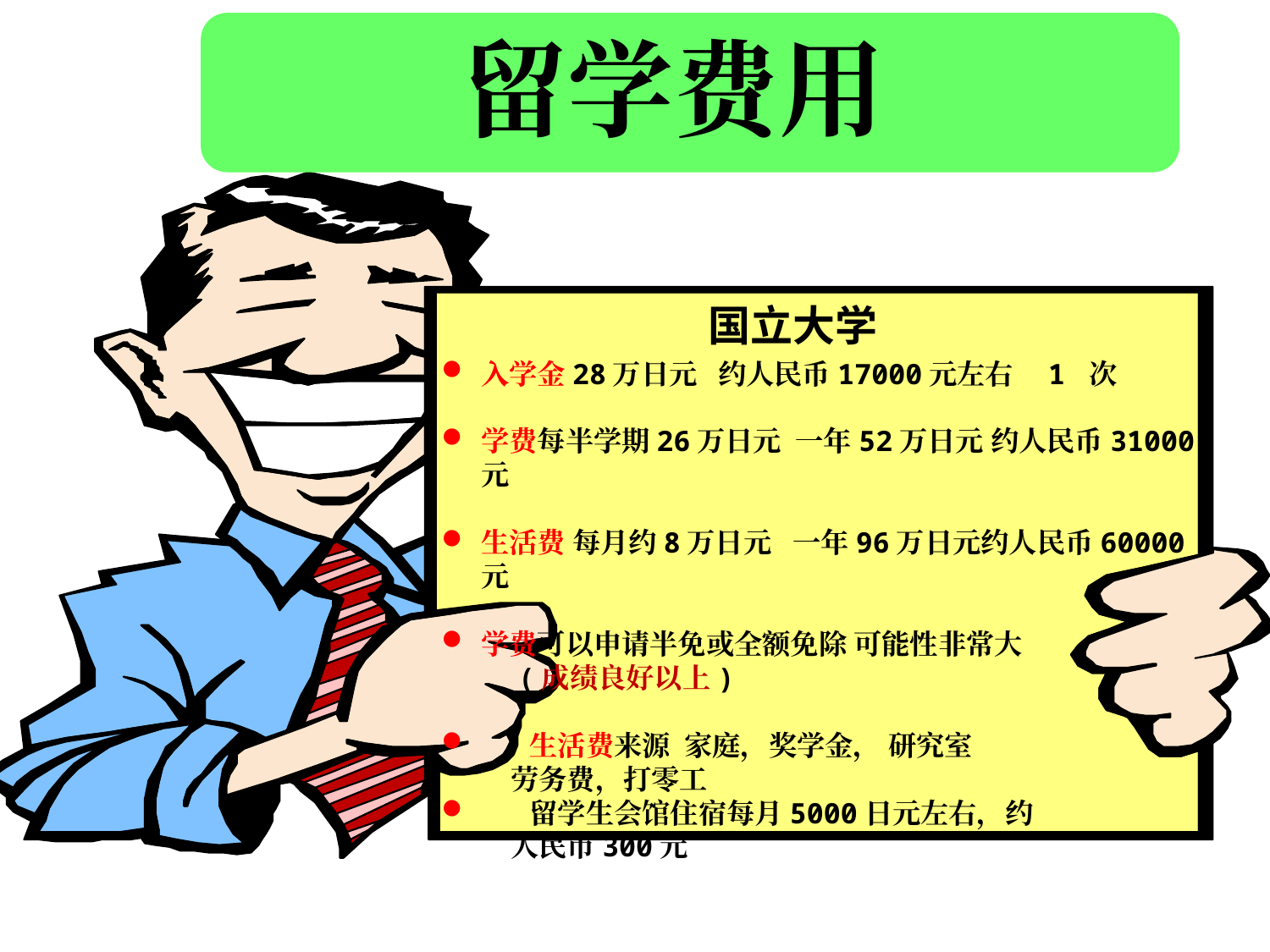

# 留学费用

国立大学
入学金28万日元   约人民币17000元左右    1 次

学费每半学期26万日元  一年52万日元 约人民币31000元

生活费 每月约8万日元   一年96万日元约人民币60000元

学费可以申请半免或全额免除 可能性非常大
　      (成绩良好以上)

      生活费来源  家庭，奖学金， 研究室
         劳务费，打零工
      留学生会馆住宿每月5000日元左右，约
         人民币300元